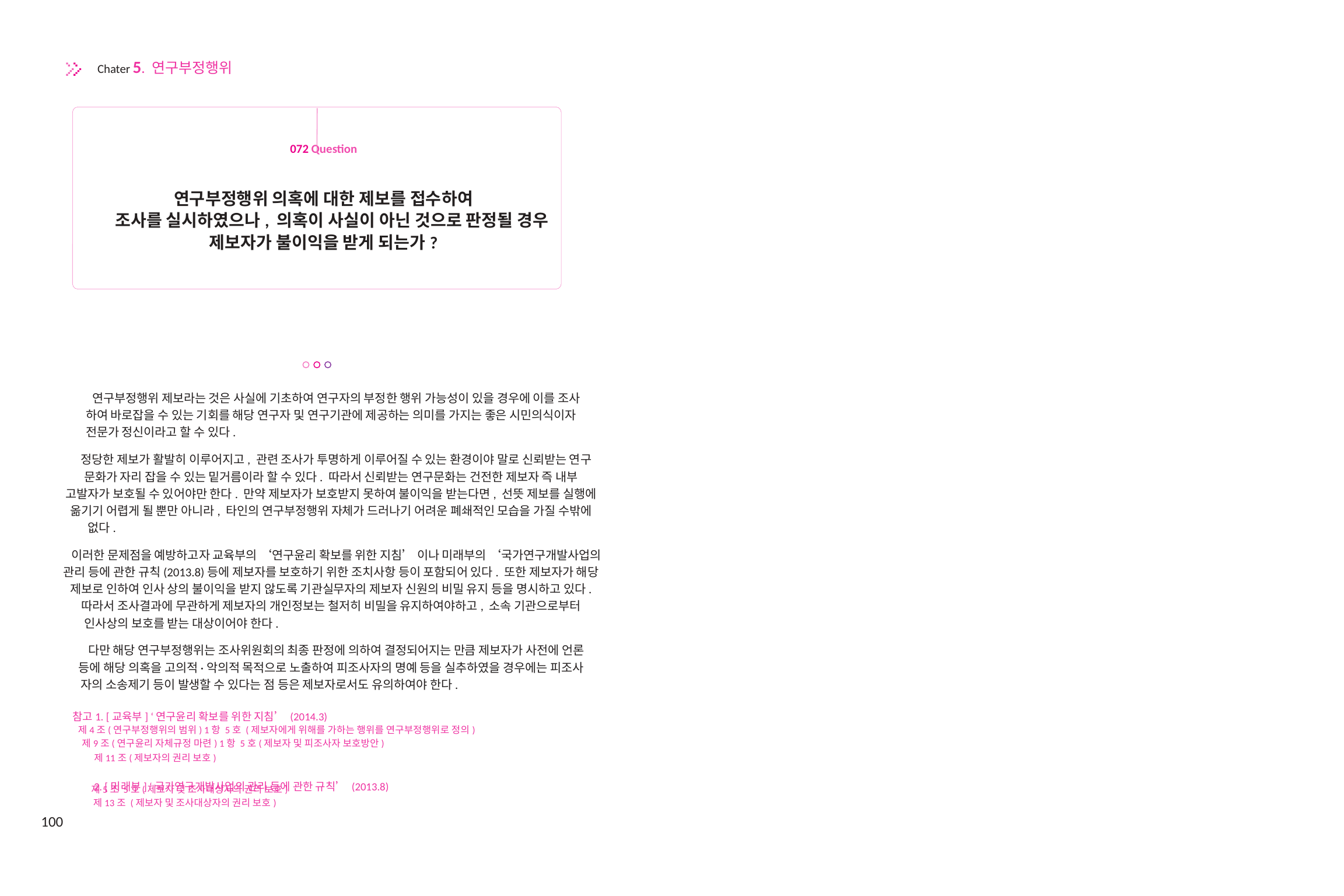

Chater 5. 연구부정행위

072 Question

연구부정행위 의혹에 대한 제보를 접수하여
조사를 실시하였으나, 의혹이 사실이 아닌 것으로 판정될 경우
제보자가 불이익을 받게 되는가?

연구부정행위 제보라는 것은 사실에 기초하여 연구자의 부정한 행위 가능성이 있을 경우에 이를 조사
하여 바로잡을 수 있는 기회를 해당 연구자 및 연구기관에 제공하는 의미를 가지는 좋은 시민의식이자
전문가 정신이라고 할 수 있다.
정당한 제보가 활발히 이루어지고, 관련 조사가 투명하게 이루어질 수 있는 환경이야 말로 신뢰받는 연구
문화가 자리 잡을 수 있는 밑거름이라 할 수 있다. 따라서 신뢰받는 연구문화는 건전한 제보자 즉 내부
고발자가 보호될 수 있어야만 한다. 만약 제보자가 보호받지 못하여 불이익을 받는다면, 선뜻 제보를 실행에
옮기기 어렵게 될 뿐만 아니라, 타인의 연구부정행위 자체가 드러나기 어려운 폐쇄적인 모습을 가질 수밖에
없다.
이러한 문제점을 예방하고자 교육부의 ‘연구윤리 확보를 위한 지침’ 이나 미래부의 ‘국가연구개발사업의
관리 등에 관한 규칙(2013.8)등에 제보자를 보호하기 위한 조치사항 등이 포함되어 있다. 또한 제보자가 해당
제보로 인하여 인사 상의 불이익을 받지 않도록 기관실무자의 제보자 신원의 비밀 유지 등을 명시하고 있다.
따라서 조사결과에 무관하게 제보자의 개인정보는 철저히 비밀을 유지하여야하고, 소속 기관으로부터
인사상의 보호를 받는 대상이어야 한다.
다만 해당 연구부정행위는 조사위원회의 최종 판정에 의하여 결정되어지는 만큼 제보자가 사전에 언론
등에 해당 의혹을 고의적·악의적 목적으로 노출하여 피조사자의 명예 등을 실추하였을 경우에는 피조사
자의 소송제기 등이 발생할 수 있다는 점 등은 제보자로서도 유의하여야 한다.
참고1. [교육부] ‘연구윤리 확보를 위한 지침’ (2014.3)
제4조(연구부정행위의 범위) 1항 5호 (제보자에게 위해를 가하는 행위를 연구부정행위로 정의)
제9조(연구윤리 자체규정 마련) 1항 5호(제보자 및 피조사자 보호방안)
제11조(제보자의 권리 보호)
	2. [미래부] ‘국가연구개발사업의 관리 등에 관한 규칙’ (2013.8)
제5조 5호(제보자 및 조사대상자의 권리 보호)
제13조 (제보자 및 조사대상자의 권리 보호)
100